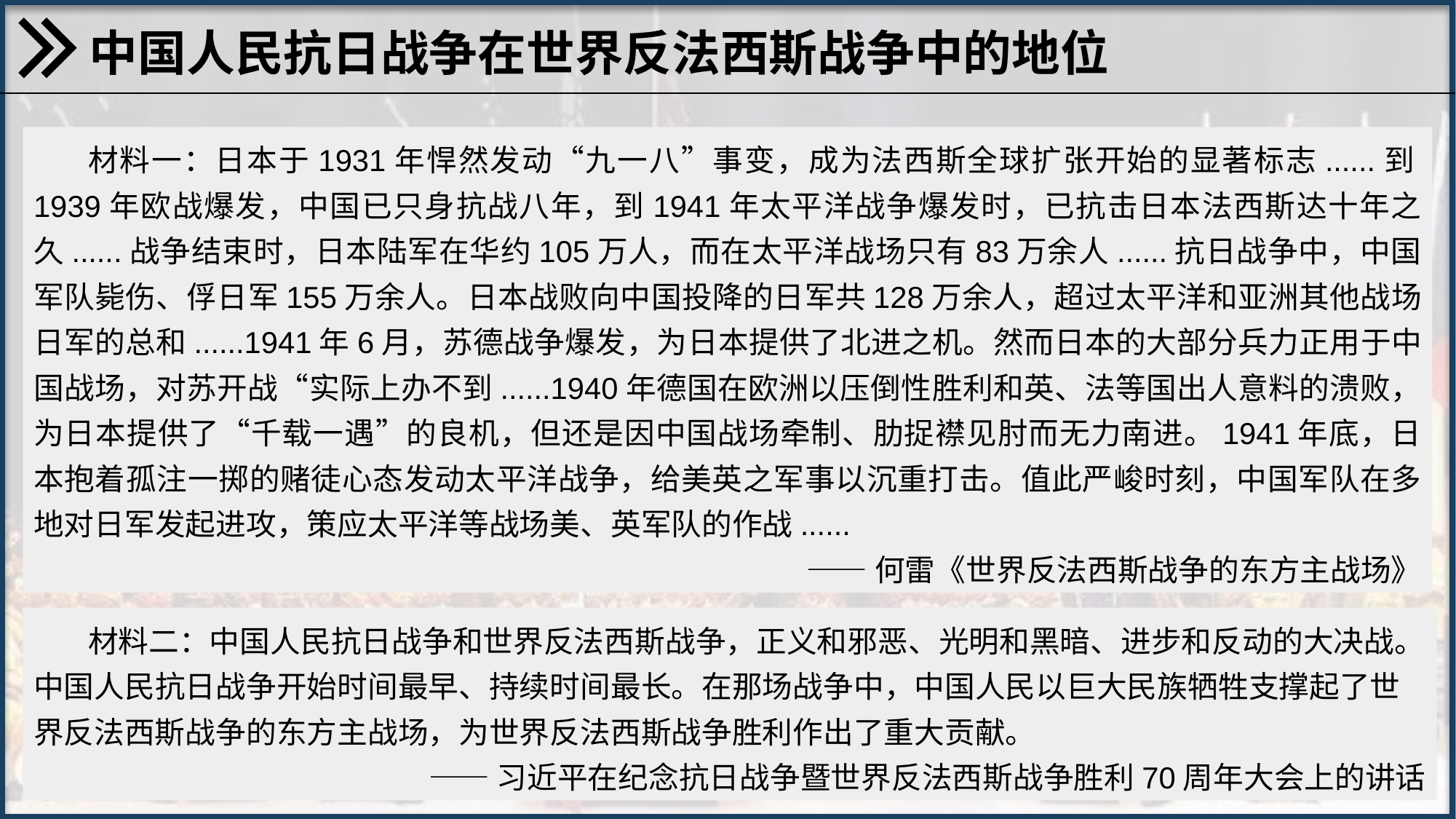

中国人民抗日战争在世界反法西斯战争中的地位

材料一：日本于1931年悍然发动“九一八”事变，成为法西斯全球扩张开始的显著标志......到1939年欧战爆发，中国已只身抗战八年，到1941年太平洋战争爆发时，已抗击日本法西斯达十年之久......战争结束时，日本陆军在华约105万人，而在太平洋战场只有83万余人......抗日战争中，中国军队毙伤、俘日军155万余人。日本战败向中国投降的日军共128万余人，超过太平洋和亚洲其他战场日军的总和......1941年6月，苏德战争爆发，为日本提供了北进之机。然而日本的大部分兵力正用于中国战场，对苏开战“实际上办不到......1940年德国在欧洲以压倒性胜利和英、法等国出人意料的溃败，为日本提供了“千载一遇”的良机，但还是因中国战场牵制、肋捉襟见肘而无力南进。1941年底，日本抱着孤注一掷的赌徒心态发动太平洋战争，给美英之军事以沉重打击。值此严峻时刻，中国军队在多地对日军发起进攻，策应太平洋等战场美、英军队的作战......
——何雷《世界反法西斯战争的东方主战场》
材料二：中国人民抗日战争和世界反法西斯战争，正义和邪恶、光明和黑暗、进步和反动的大决战。中国人民抗日战争开始时间最早、持续时间最长。在那场战争中，中国人民以巨大民族牺牲支撑起了世界反法西斯战争的东方主战场，为世界反法西斯战争胜利作出了重大贡献。
——习近平在纪念抗日战争暨世界反法西斯战争胜利70周年大会上的讲话